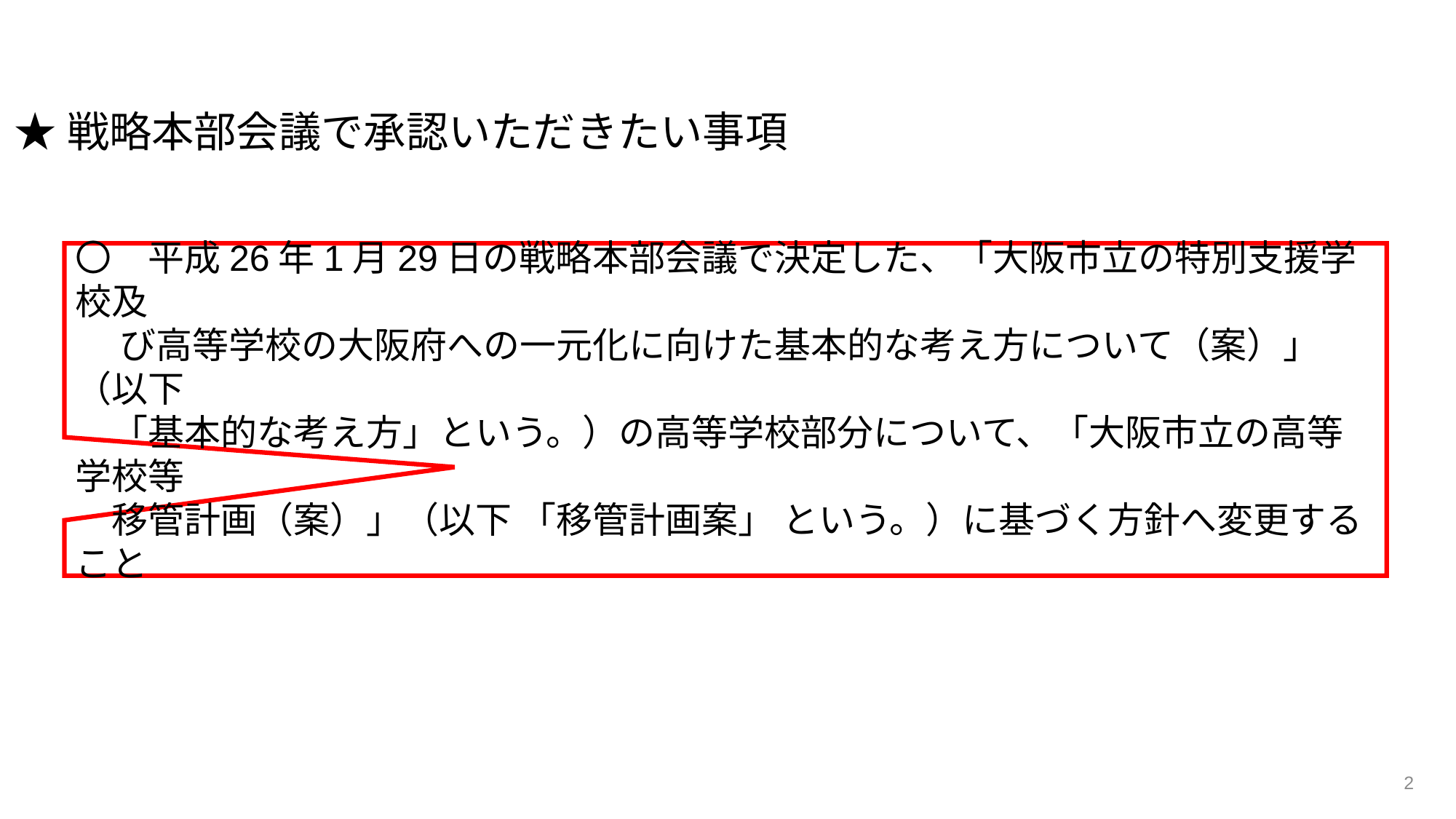

★戦略本部会議で承認いただきたい事項
〇　平成26年1月29日の戦略本部会議で決定した、「大阪市立の特別支援学校及
　 び高等学校の大阪府への一元化に向けた基本的な考え方について（案）」（以下
　「基本的な考え方」という。）の高等学校部分について、「大阪市立の高等学校等
　移管計画（案）」（以下 「移管計画案」 という。）に基づく方針へ変更すること
2